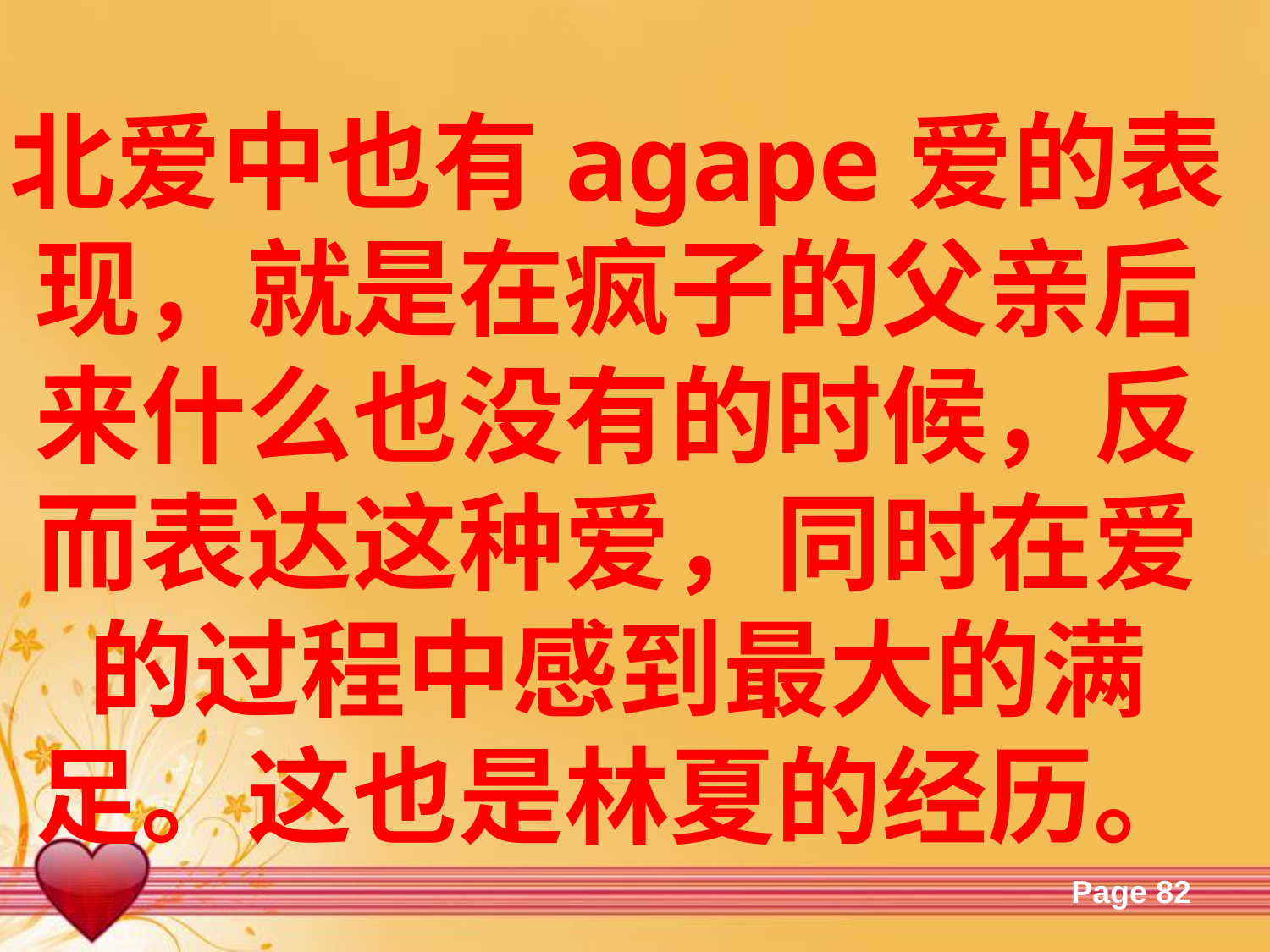

北爱中也有agape爱的表现，就是在疯子的父亲后来什么也没有的时候，反而表达这种爱，同时在爱的过程中感到最大的满足。这也是林夏的经历。